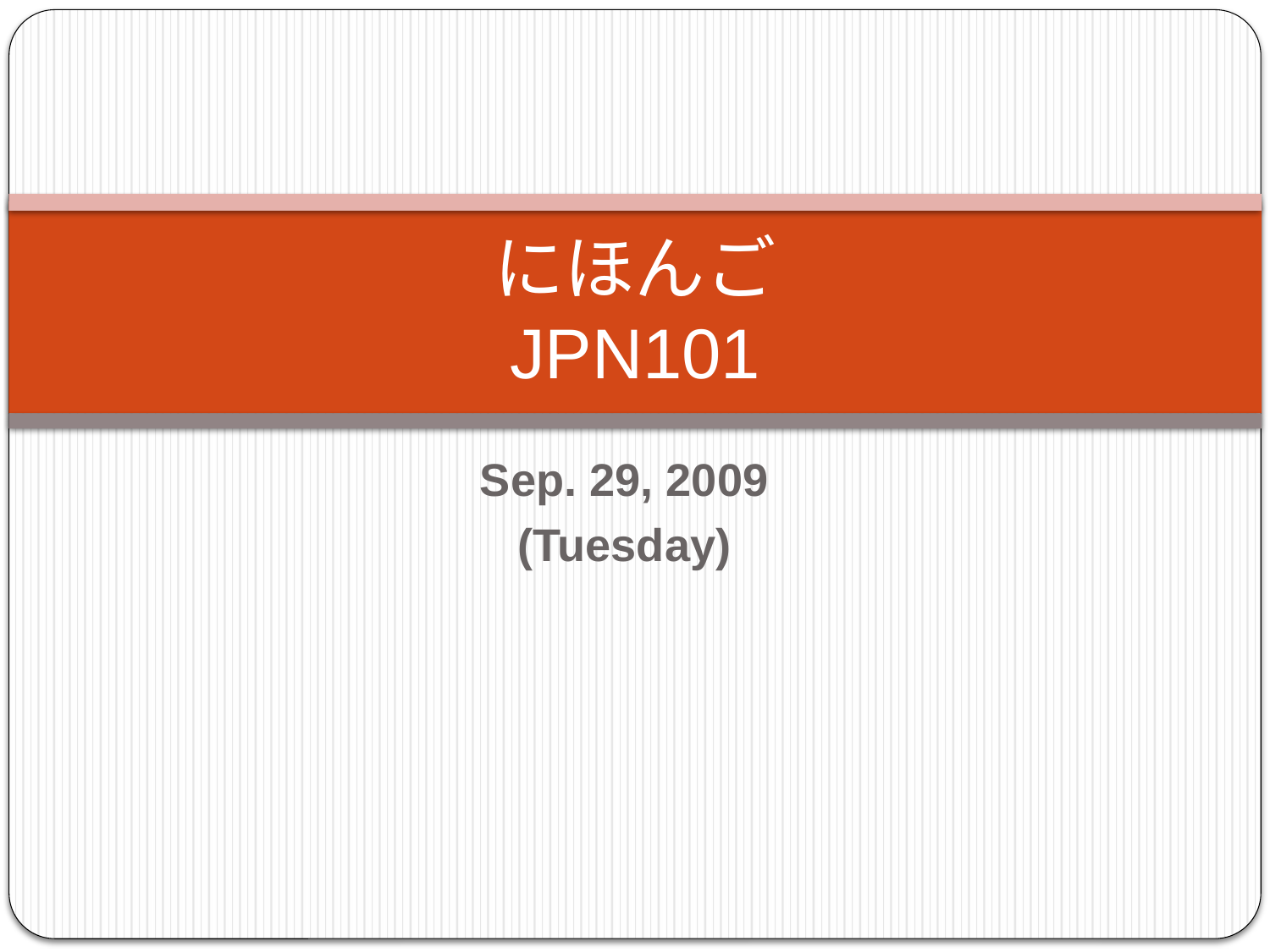

# にほんご JPN101
Sep. 29, 2009
(Tuesday)